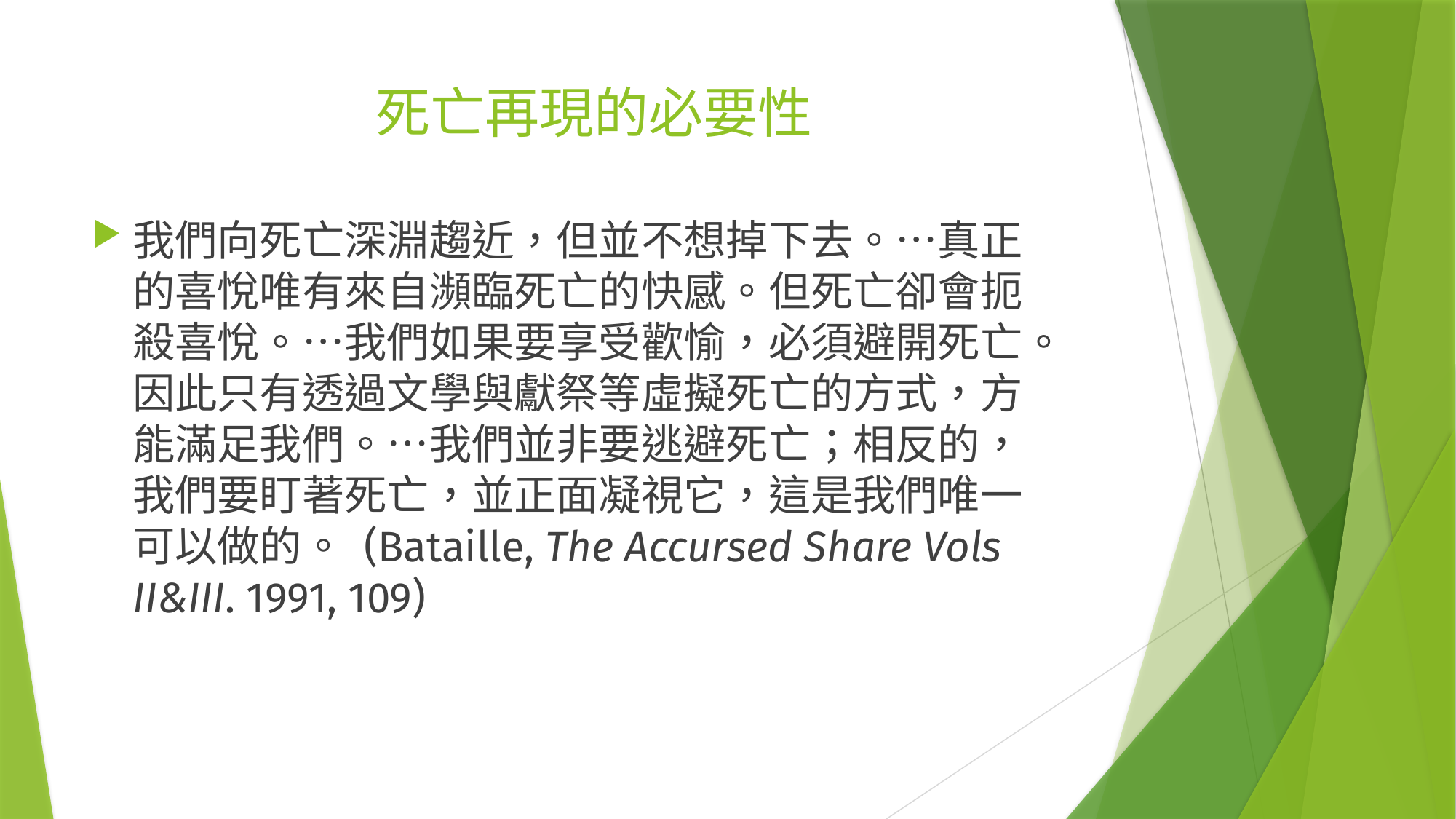

# 死亡再現的必要性
我們向死亡深淵趨近，但並不想掉下去。…真正的喜悅唯有來自瀕臨死亡的快感。但死亡卻會扼殺喜悅。…我們如果要享受歡愉，必須避開死亡。因此只有透過文學與獻祭等虛擬死亡的方式，方能滿足我們。…我們並非要逃避死亡；相反的，我們要盯著死亡，並正面凝視它，這是我們唯一可以做的。 (Bataille, The Accursed Share Vols II&III. 1991, 109)